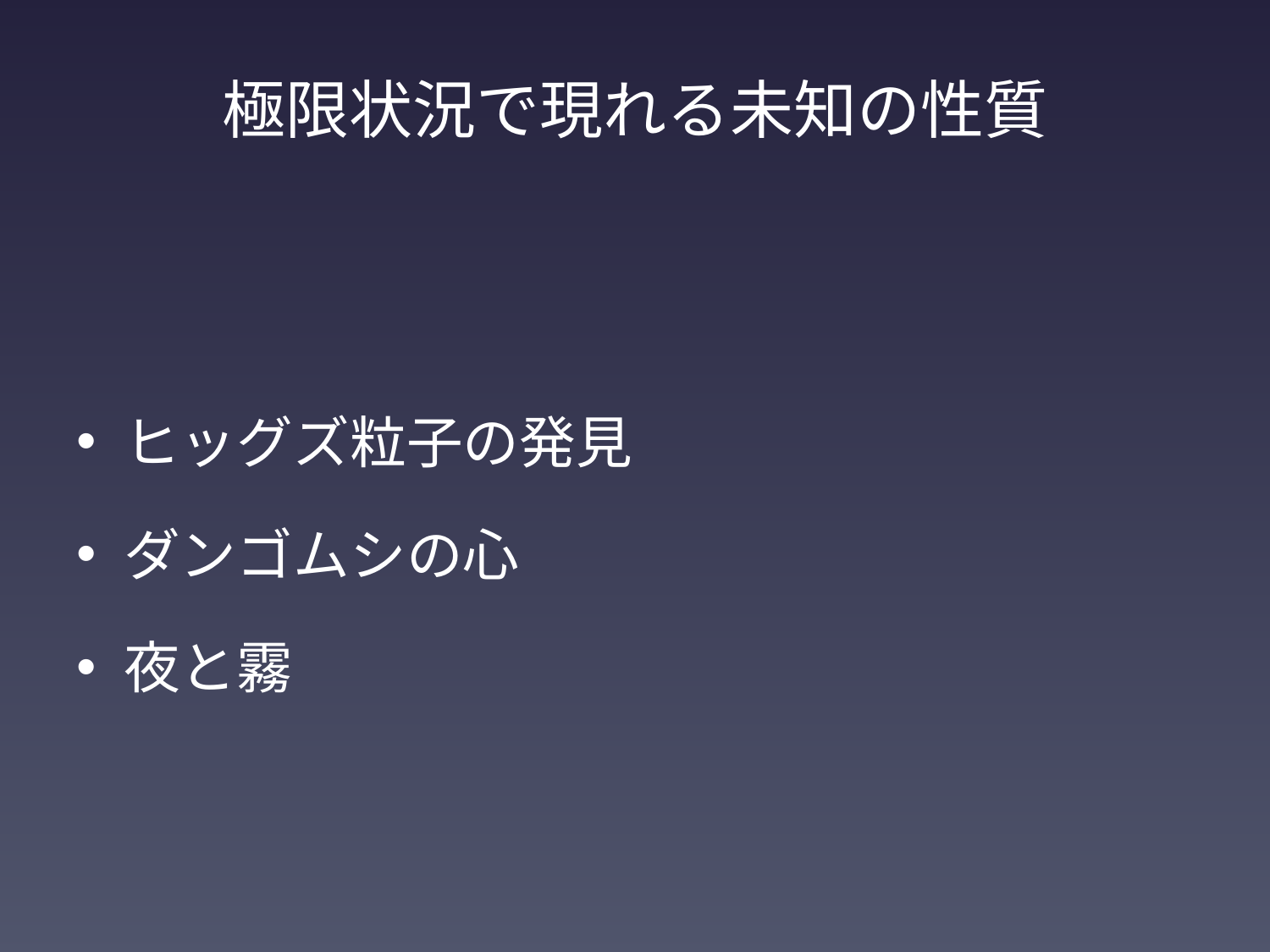

# 極限状況で現れる未知の性質
ヒッグズ粒子の発見
ダンゴムシの心
夜と霧